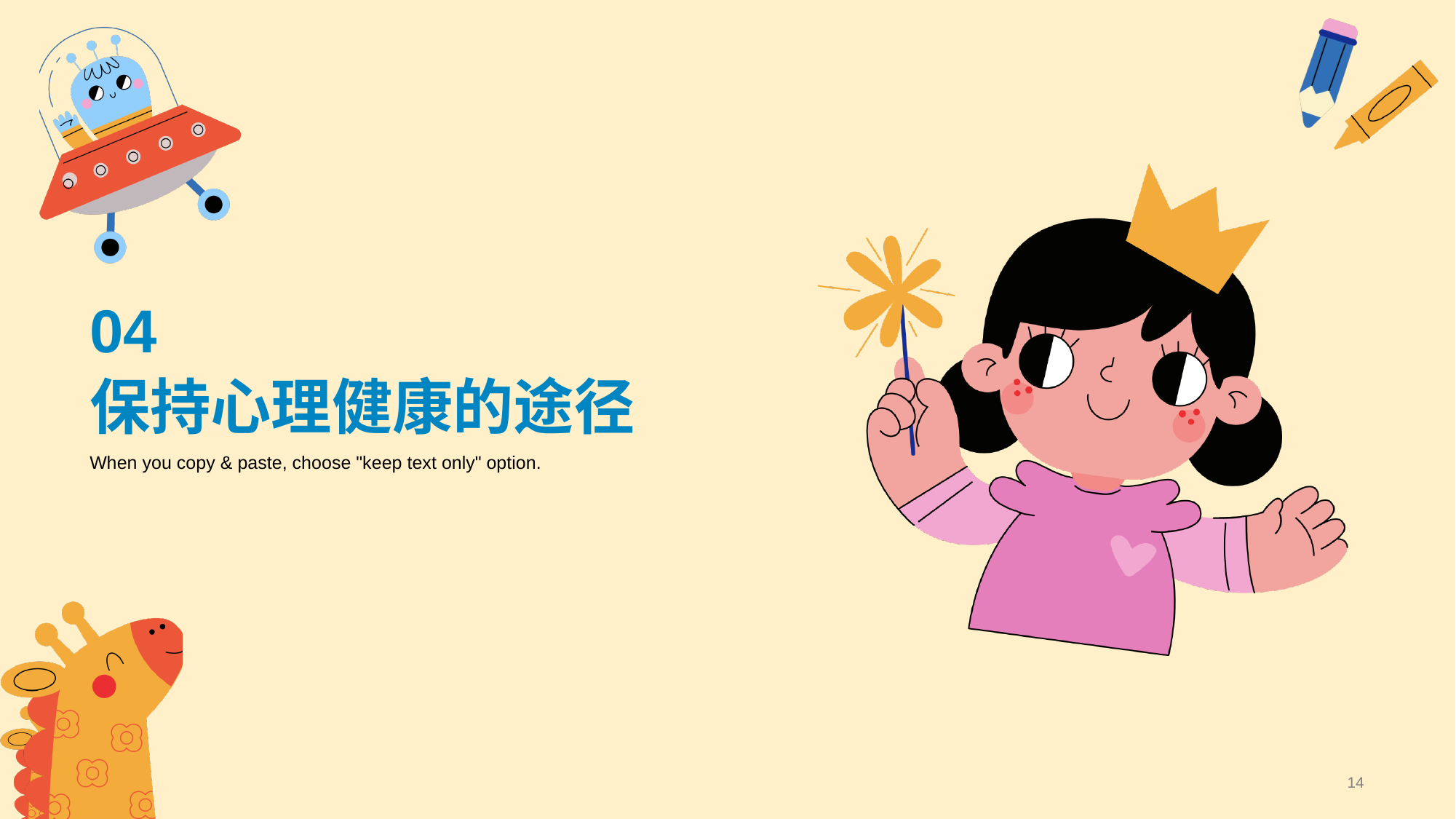

04
# 保持心理健康的途径
When you copy & paste, choose "keep text only" option.
14